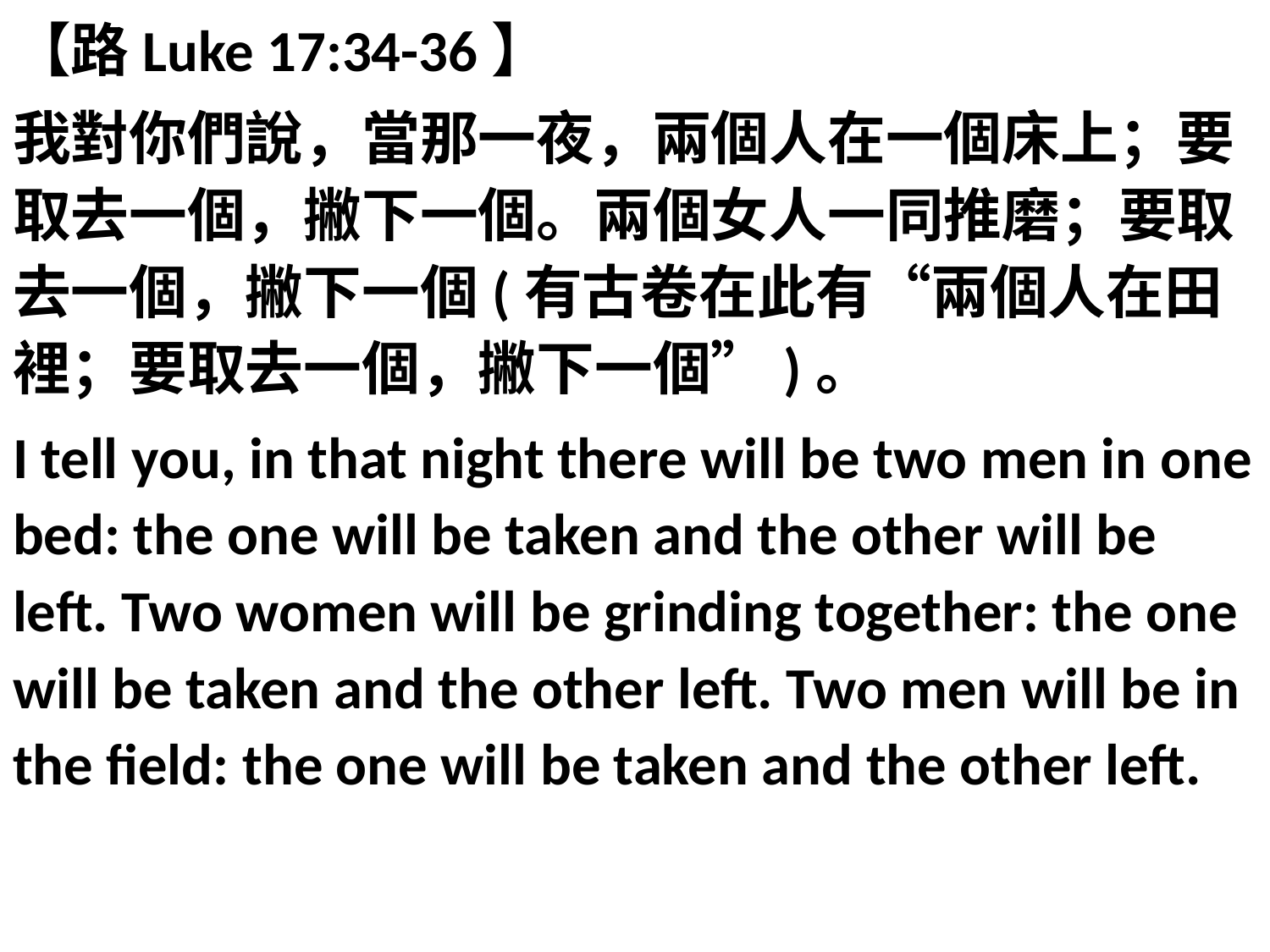

【路Luke 17:34-36】
我對你們說，當那一夜，兩個人在一個床上；要取去一個，撇下一個。兩個女人一同推磨；要取去一個，撇下一個(有古卷在此有“兩個人在田裡；要取去一個，撇下一個”)。
I tell you, in that night there will be two men in one bed: the one will be taken and the other will be left. Two women will be grinding together: the one will be taken and the other left. Two men will be in the field: the one will be taken and the other left.